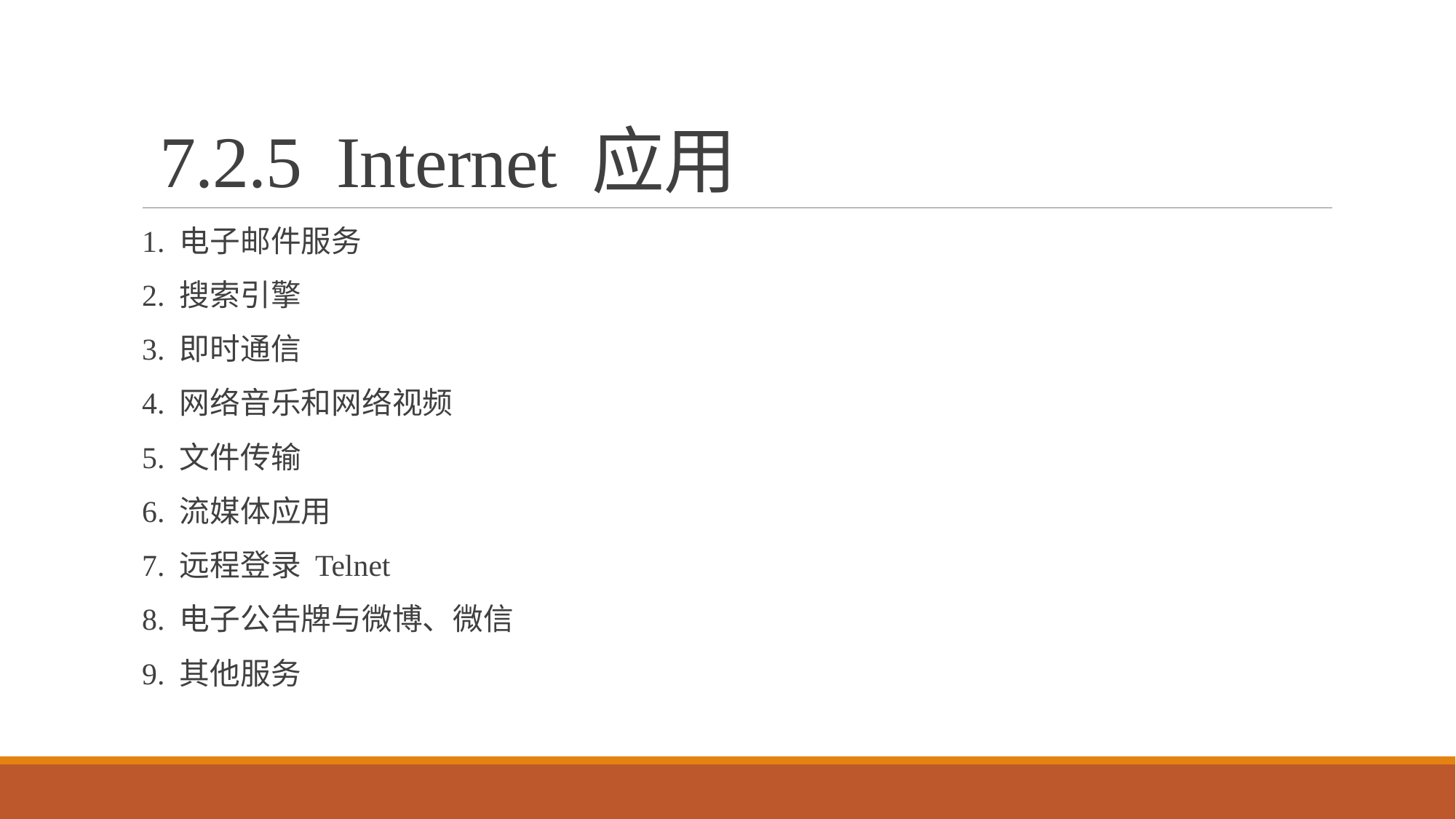

# 7.2.5  Internet 应用
1. 电子邮件服务
2. 搜索引擎
3. 即时通信
4. 网络音乐和网络视频
5. 文件传输
6. 流媒体应用
7. 远程登录 Telnet
8. 电子公告牌与微博、微信
9. 其他服务